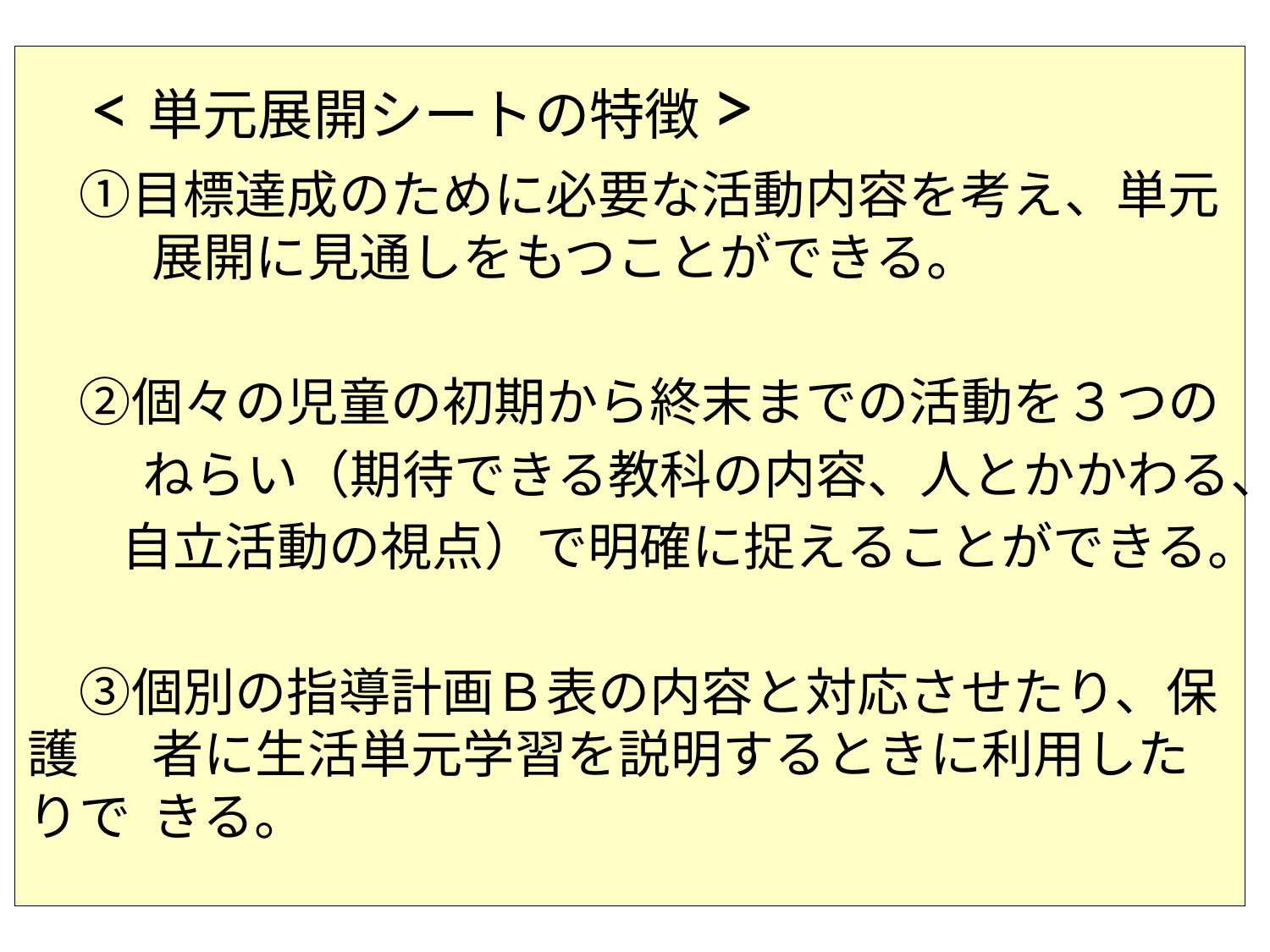

<単元展開シートの特徴>
　①目標達成のために必要な活動内容を考え、単元	展開に見通しをもつことができる。

　②個々の児童の初期から終末までの活動を３つの
　　 ねらい（期待できる教科の内容、人とかかわる、
       自立活動の視点）で明確に捉えることができる。

　③個別の指導計画Ｂ表の内容と対応させたり、保護 	者に生活単元学習を説明するときに利用したりで	きる。